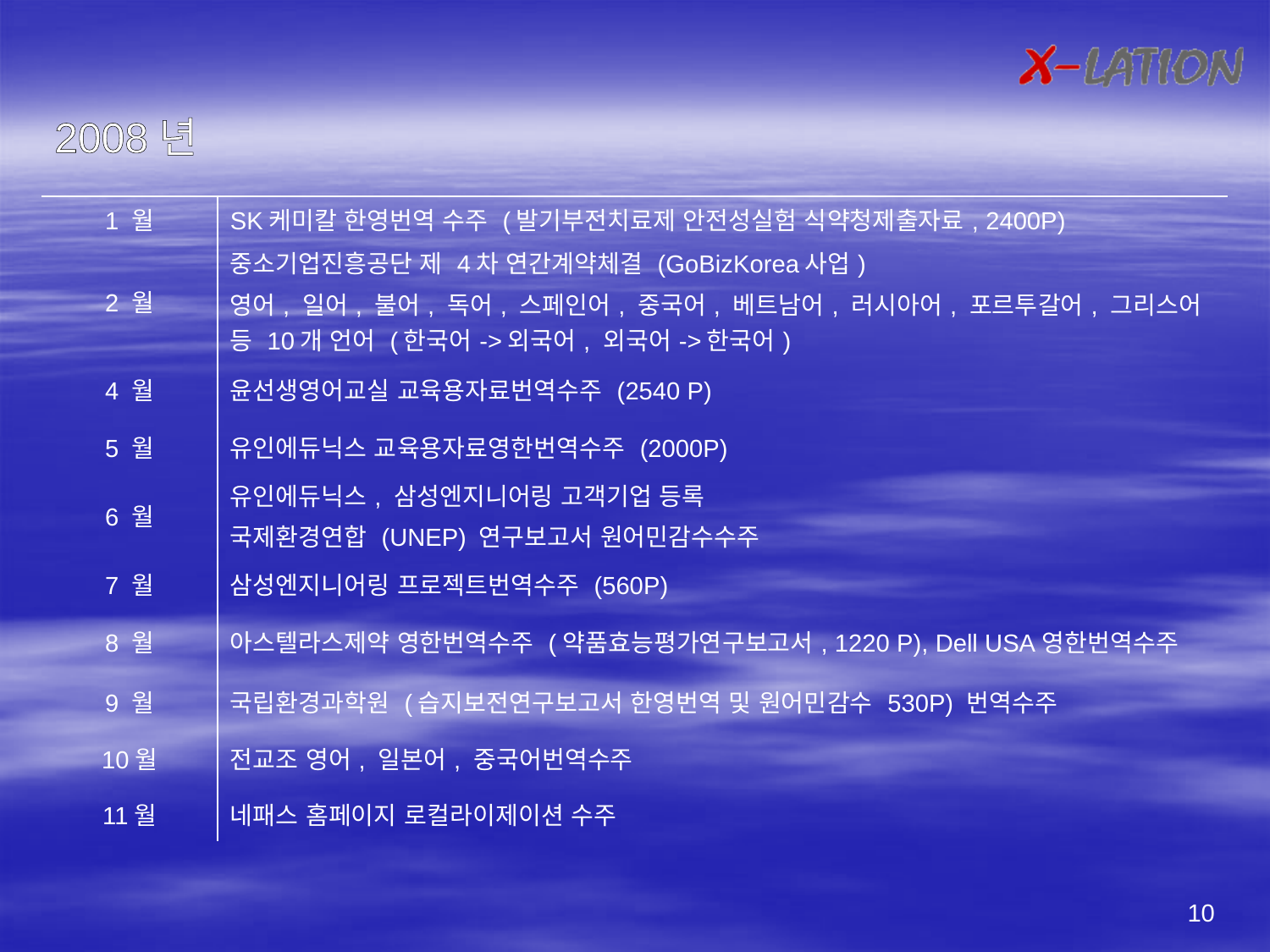

2008년
| 1 월 | SK케미칼 한영번역 수주 (발기부전치료제 안전성실험 식약청제출자료, 2400P) |
| --- | --- |
| 2 월 | 중소기업진흥공단 제 4차 연간계약체결 (GoBizKorea사업) 영어, 일어, 불어, 독어, 스페인어, 중국어, 베트남어, 러시아어, 포르투갈어, 그리스어 등 10개 언어 (한국어->외국어, 외국어->한국어) |
| 4 월 | 윤선생영어교실 교육용자료번역수주 (2540 P) |
| 5 월 | 유인에듀닉스 교육용자료영한번역수주 (2000P) |
| 6 월 | 유인에듀닉스, 삼성엔지니어링 고객기업 등록 국제환경연합 (UNEP) 연구보고서 원어민감수수주 |
| 7 월 | 삼성엔지니어링 프로젝트번역수주 (560P) |
| 8 월 | 아스텔라스제약 영한번역수주 (약품효능평가연구보고서, 1220 P), Dell USA영한번역수주 |
| 9 월 | 국립환경과학원 (습지보전연구보고서 한영번역 및 원어민감수 530P) 번역수주 |
| 10월 | 전교조 영어, 일본어, 중국어번역수주 |
| 11월 | 네패스 홈페이지 로컬라이제이션 수주 |
10